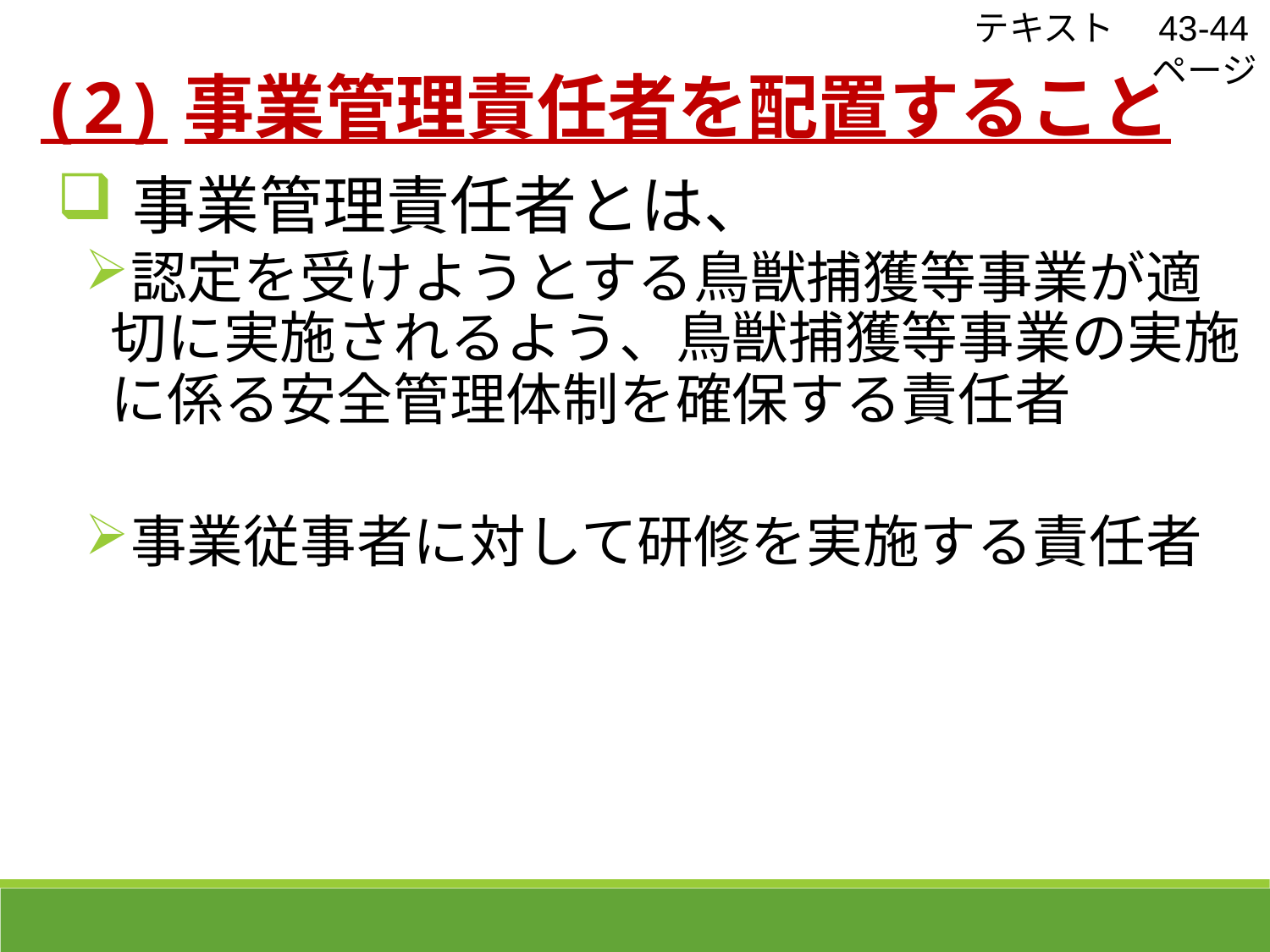

テキスト　43-44ページ
 (2)事業管理責任者を配置すること
事業管理責任者とは、
認定を受けようとする鳥獣捕獲等事業が適切に実施されるよう、鳥獣捕獲等事業の実施に係る安全管理体制を確保する責任者

事業従事者に対して研修を実施する責任者